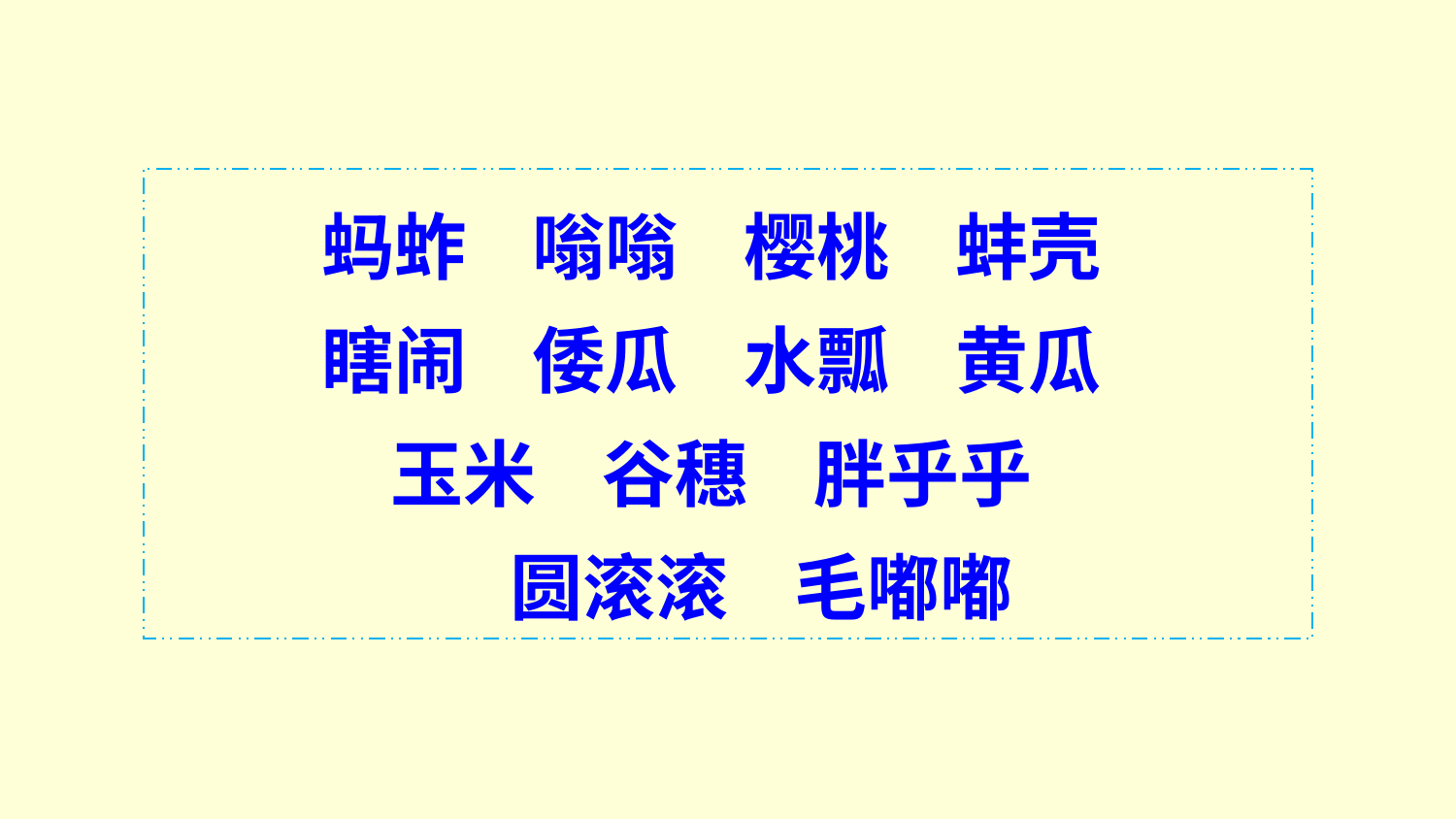

蚂蚱    嗡嗡    樱桃    蚌壳
瞎闹    倭瓜    水瓢    黄瓜
玉米    谷穗    胖乎乎
    圆滚滚    毛嘟嘟